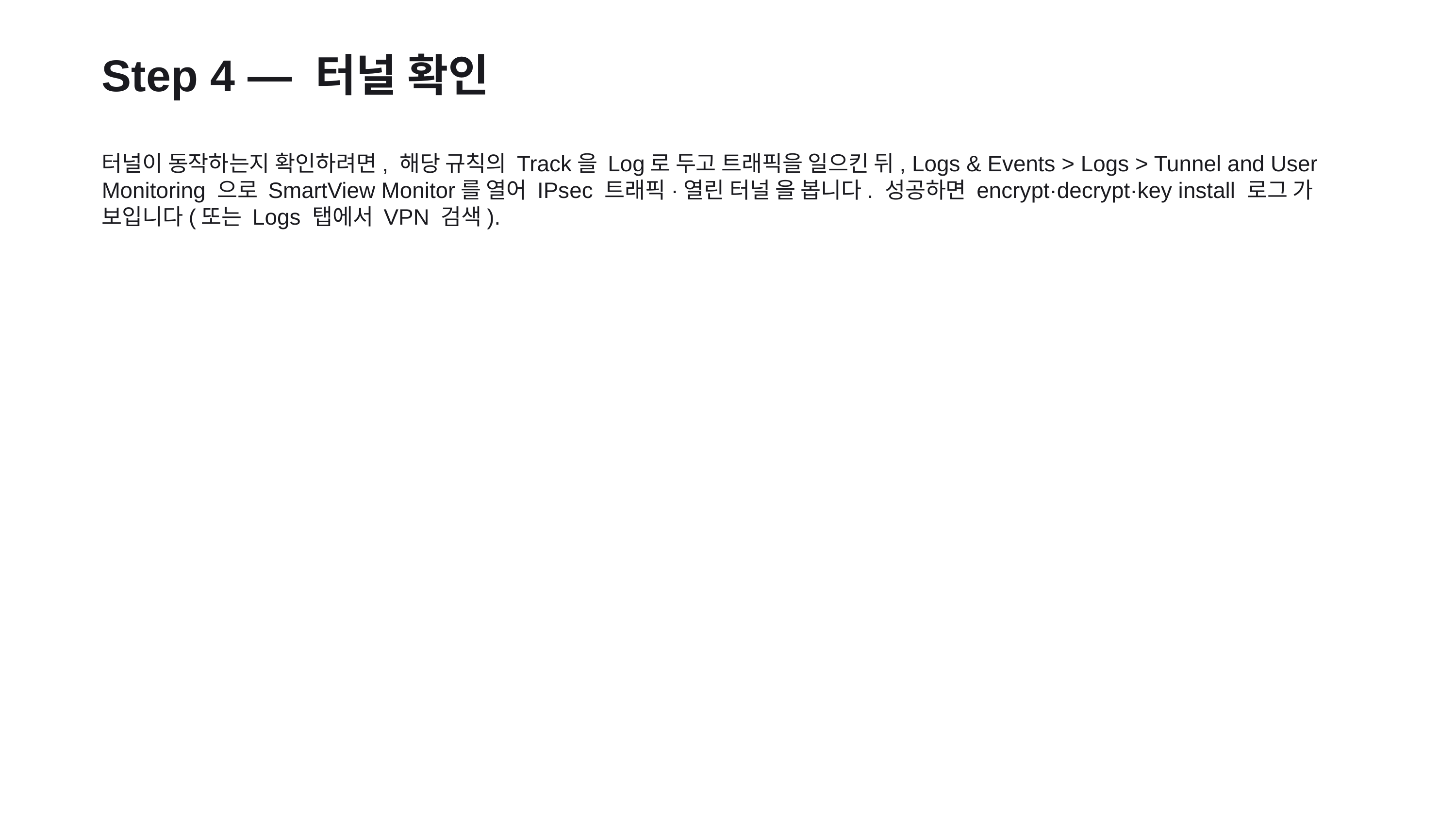

Step 4 — 터널 확인
터널이 동작하는지 확인하려면, 해당 규칙의 Track을 Log로 두고 트래픽을 일으킨 뒤, Logs & Events > Logs > Tunnel and User Monitoring 으로 SmartView Monitor를 열어 IPsec 트래픽·열린 터널 을 봅니다. 성공하면 encrypt·decrypt·key install 로그 가 보입니다(또는 Logs 탭에서 VPN 검색).